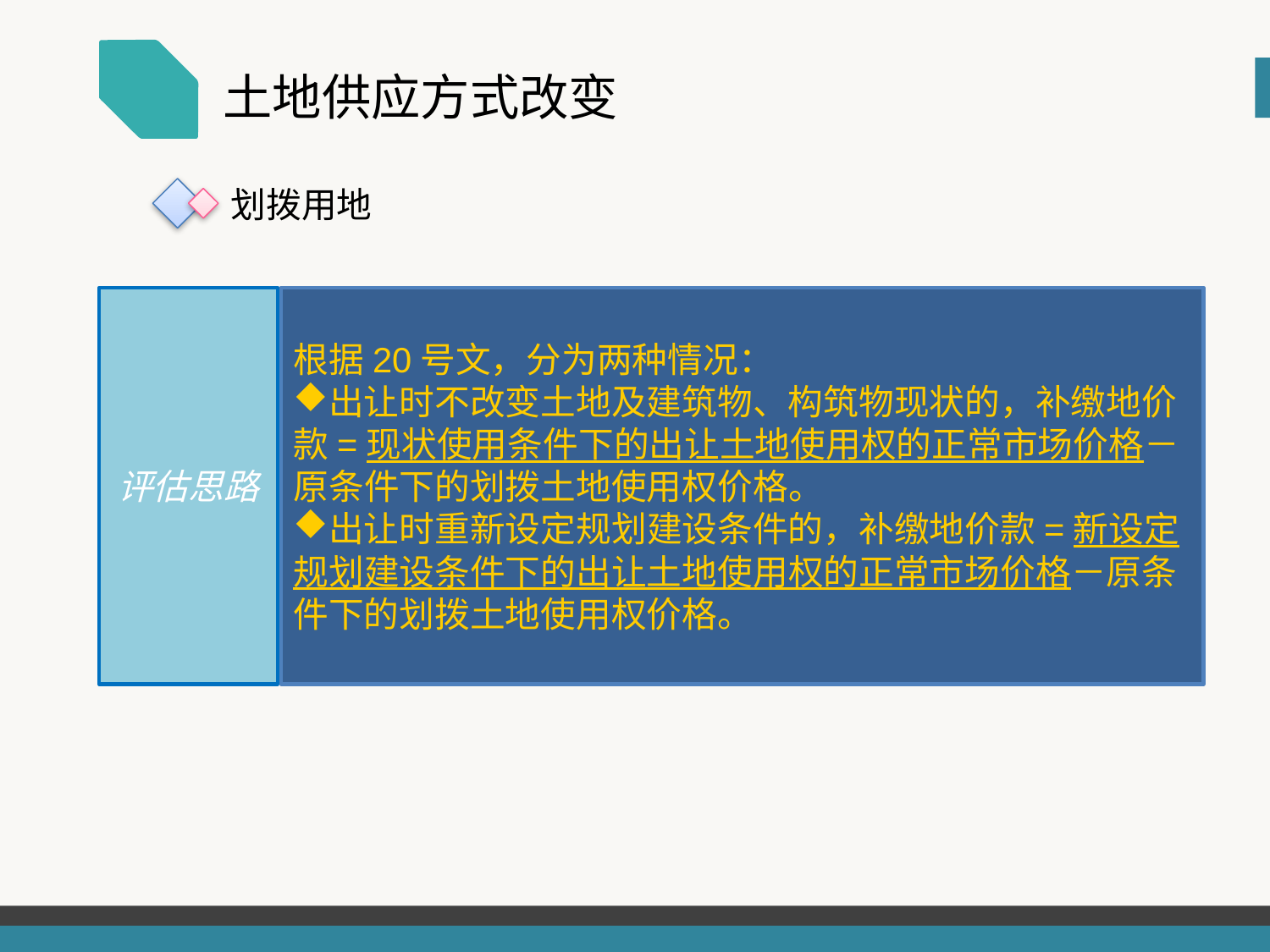

土地供应方式改变

划拨用地

评估思路

根据20号文，分为两种情况：
出让时不改变土地及建筑物、构筑物现状的，补缴地价款=现状使用条件下的出让土地使用权的正常市场价格－原条件下的划拨土地使用权价格。
出让时重新设定规划建设条件的，补缴地价款=新设定规划建设条件下的出让土地使用权的正常市场价格－原条件下的划拨土地使用权价格。